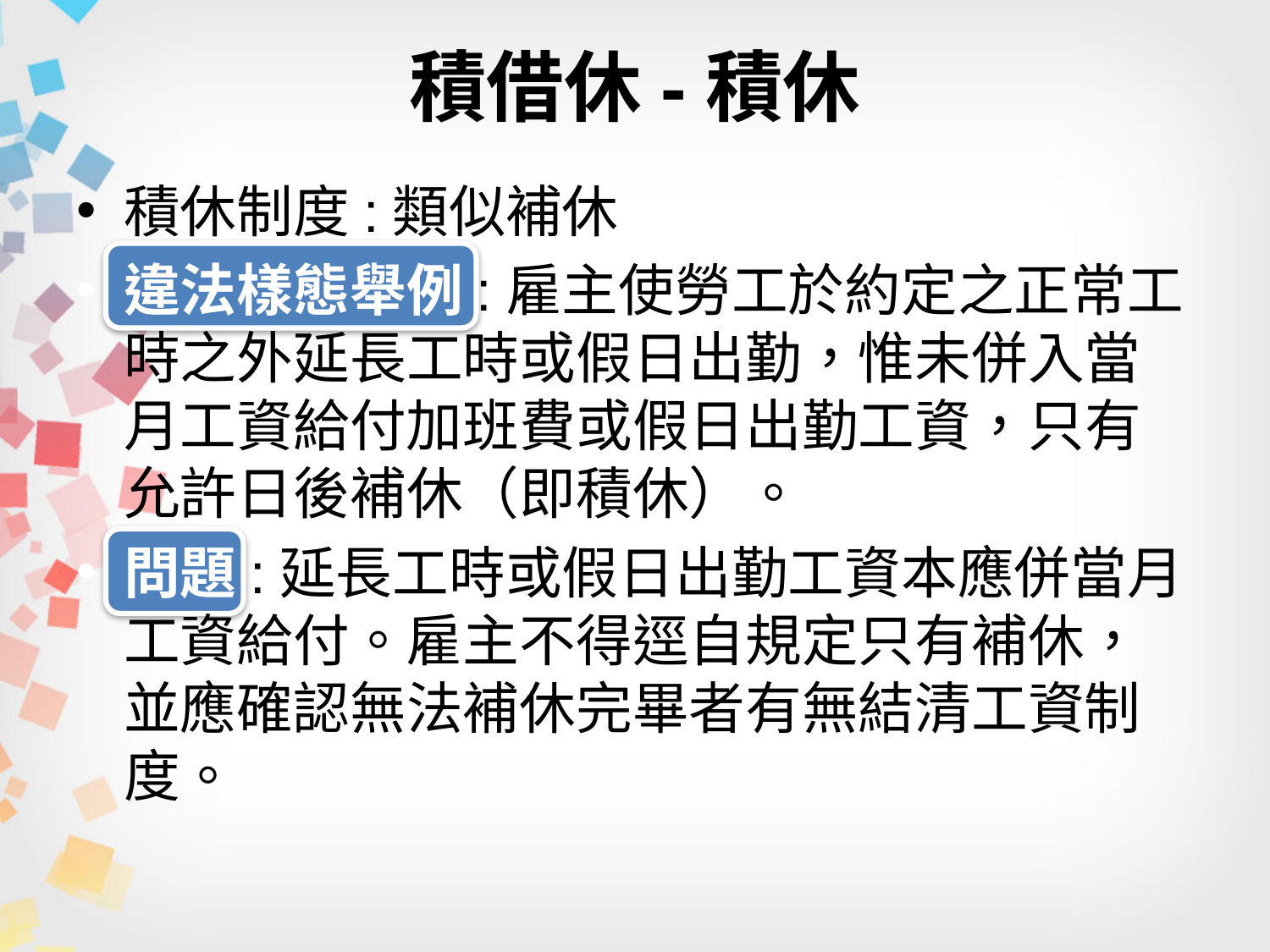

# 積借休-積休
積休制度:類似補休
違法樣態舉例:雇主使勞工於約定之正常工時之外延長工時或假日出勤，惟未併入當月工資給付加班費或假日出勤工資，只有允許日後補休（即積休）。
問題:延長工時或假日出勤工資本應併當月工資給付。雇主不得逕自規定只有補休，並應確認無法補休完畢者有無結清工資制度。